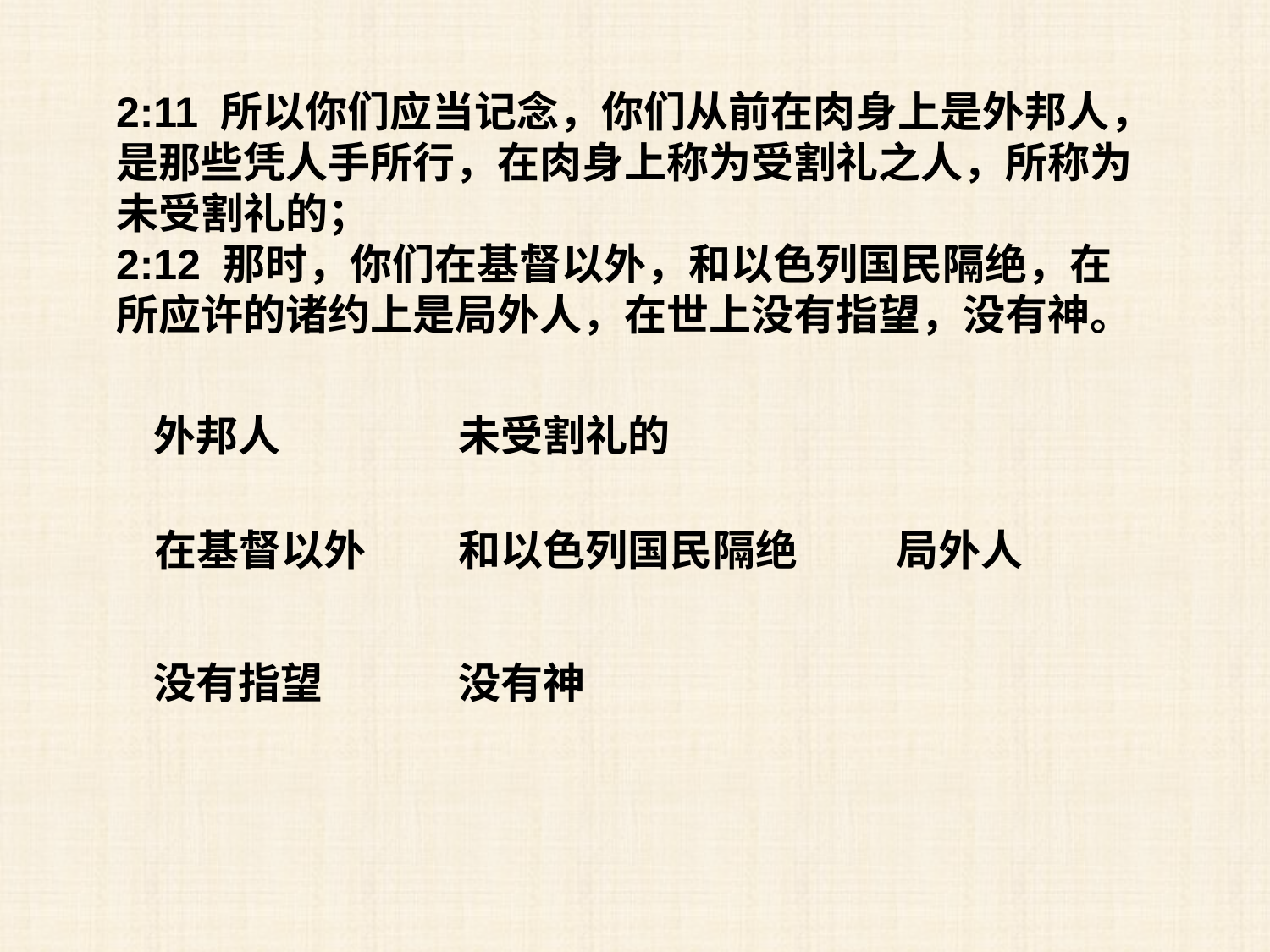

2:11 所以你们应当记念，你们从前在肉身上是外邦人，是那些凭人手所行，在肉身上称为受割礼之人，所称为未受割礼的；
2:12 那时，你们在基督以外，和以色列国民隔绝，在所应许的诸约上是局外人，在世上没有指望，没有神。
外邦人
未受割礼的
在基督以外
和以色列国民隔绝
局外人
没有指望
没有神